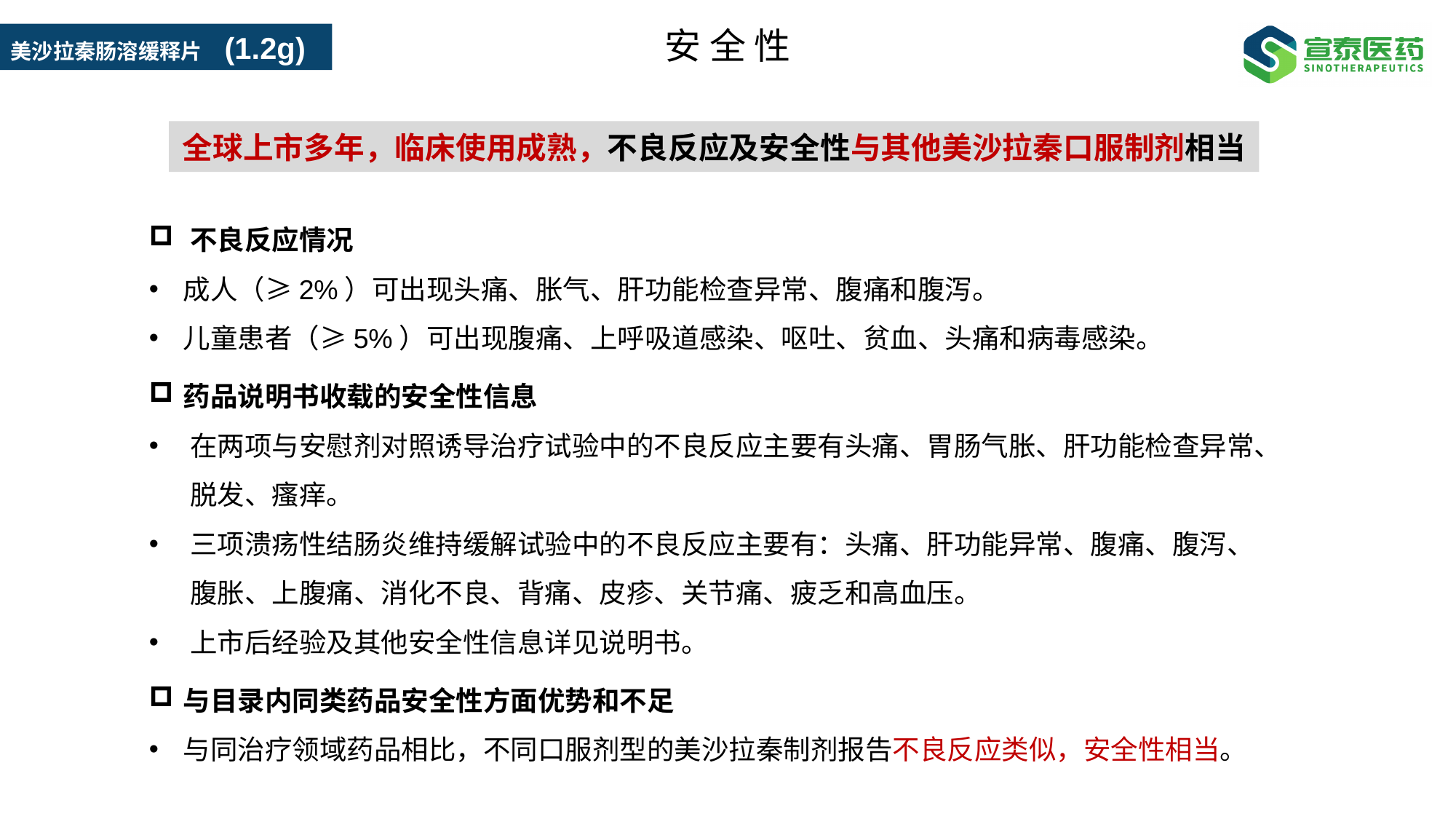

安 全 性
全球上市多年，临床使用成熟，不良反应及安全性与其他美沙拉秦口服制剂相当
不良反应情况
成人（≥2%）可出现头痛、胀气、肝功能检查异常、腹痛和腹泻。
儿童患者（≥5%）可出现腹痛、上呼吸道感染、呕吐、贫血、头痛和病毒感染。
药品说明书收载的安全性信息
在两项与安慰剂对照诱导治疗试验中的不良反应主要有头痛、胃肠气胀、肝功能检查异常、脱发、瘙痒。
三项溃疡性结肠炎维持缓解试验中的不良反应主要有：头痛、肝功能异常、腹痛、腹泻、腹胀、上腹痛、消化不良、背痛、皮疹、关节痛、疲乏和高血压。
上市后经验及其他安全性信息详见说明书。
与目录内同类药品安全性方面优势和不足
与同治疗领域药品相比，不同口服剂型的美沙拉秦制剂报告不良反应类似，安全性相当。